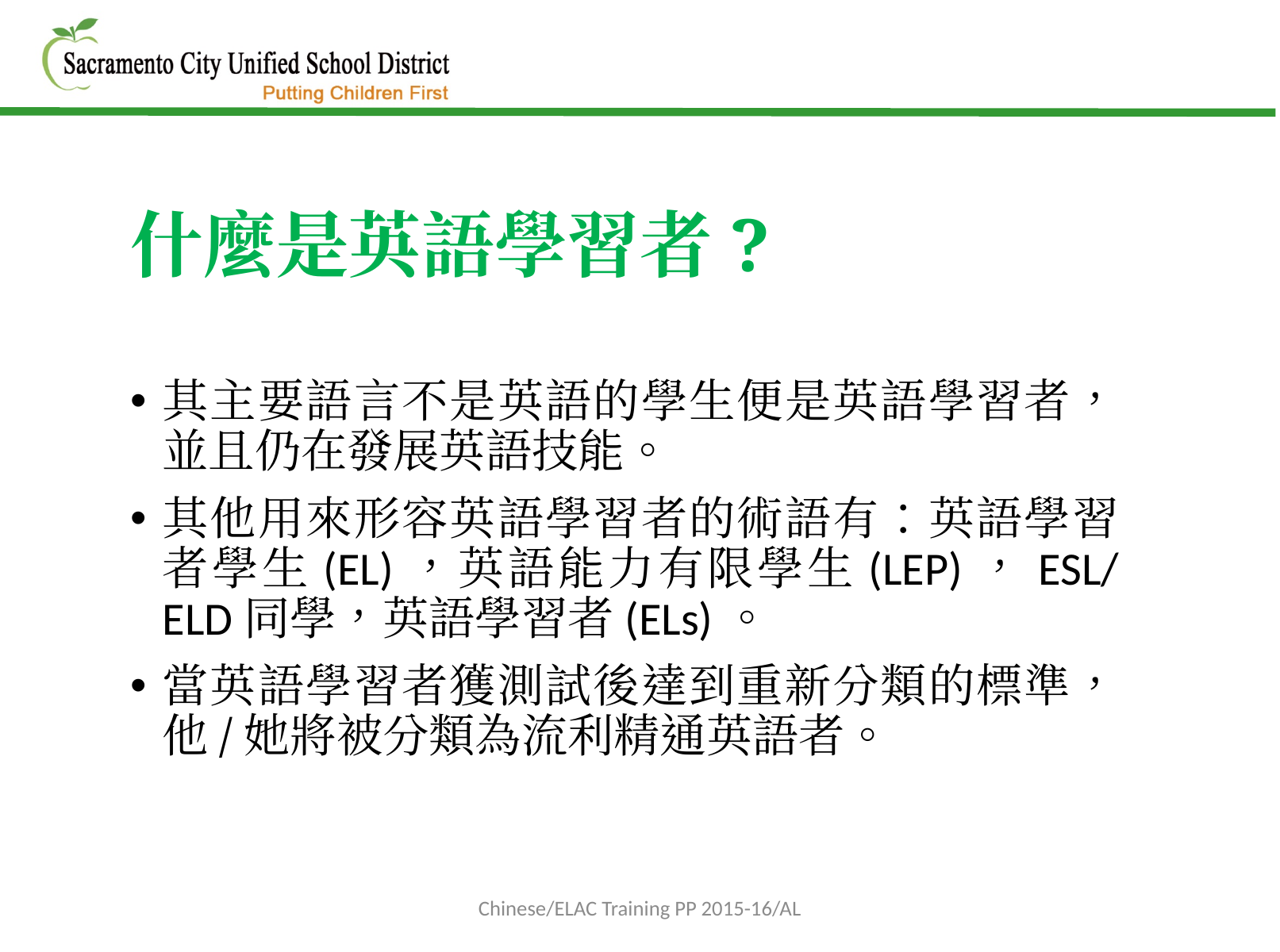

什麼是英語學習者?
其主要語言不是英語的學生便是英語學習者，並且仍在發展英語技能。
其他用來形容英語學習者的術語有：英語學習者學生(EL)，英語能力有限學生(LEP)，ESL/ELD同學，英語學習者(ELs)。
當英語學習者獲測試後達到重新分類的標準，他/她將被分類為流利精通英語者。
Chinese/ELAC Training PP 2015-16/AL